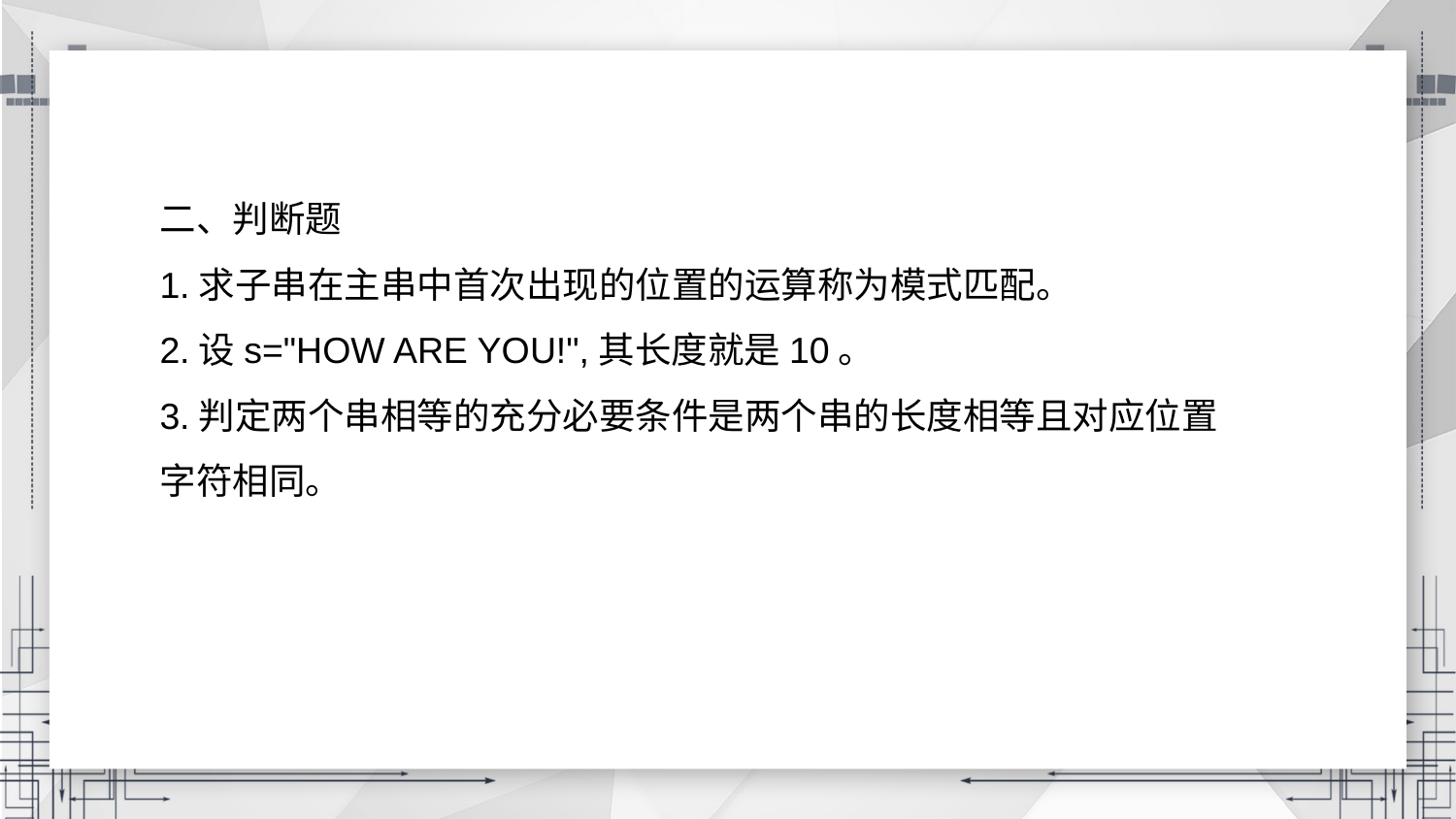

二、判断题
1.求子串在主串中首次出现的位置的运算称为模式匹配。
2.设s="HOW ARE YOU!",其长度就是10。
3.判定两个串相等的充分必要条件是两个串的长度相等且对应位置字符相同。